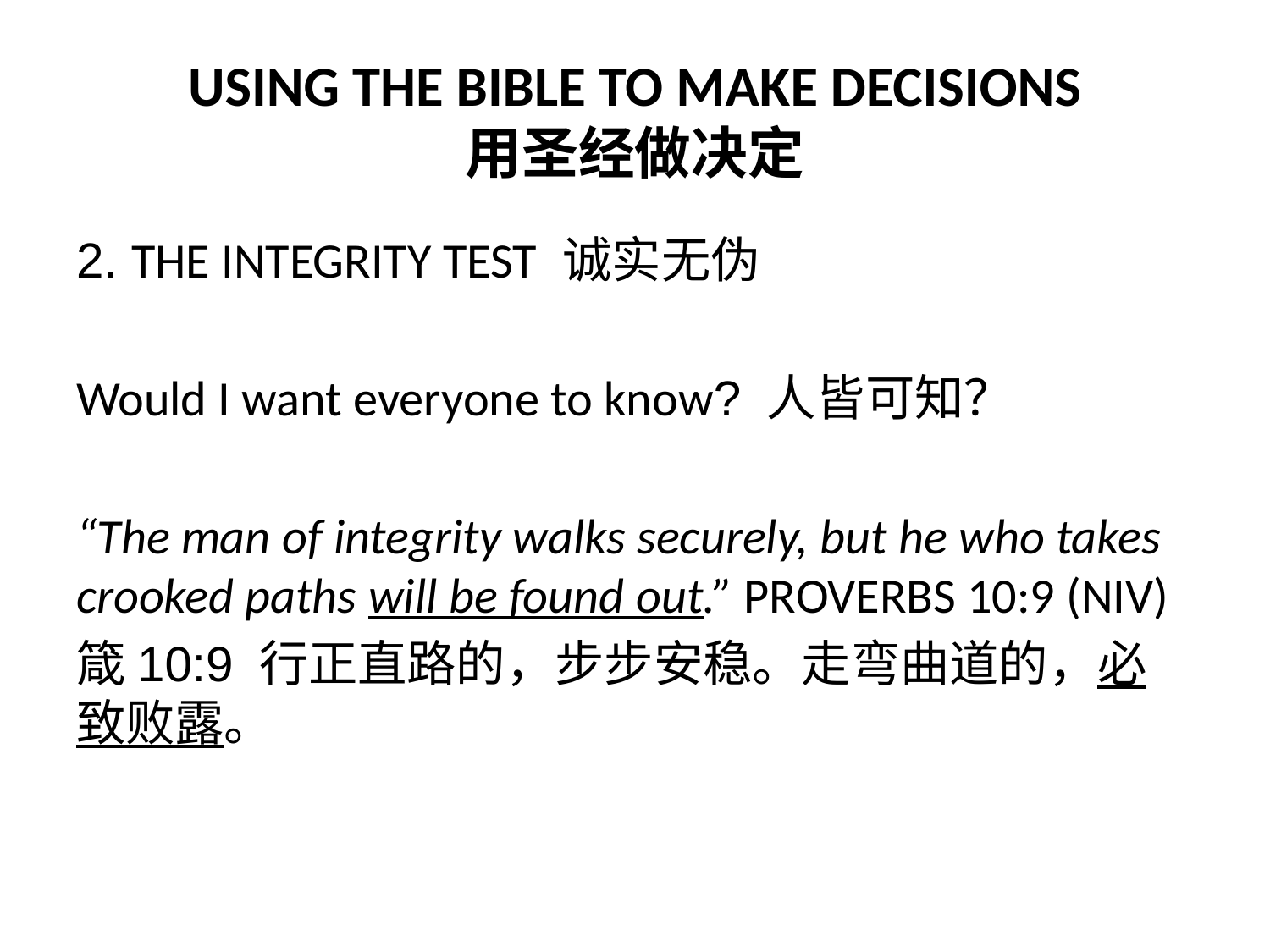

# USING THE BIBLE TO MAKE DECISIONS 用圣经做决定
2. THE INTEGRITY TEST 诚实无伪

Would I want everyone to know? 人皆可知？

“The man of integrity walks securely, but he who takes crooked paths will be found out.” PROVERBS 10:9 (NIV)
箴10:9 行正直路的，步步安稳。走弯曲道的，必致败露。